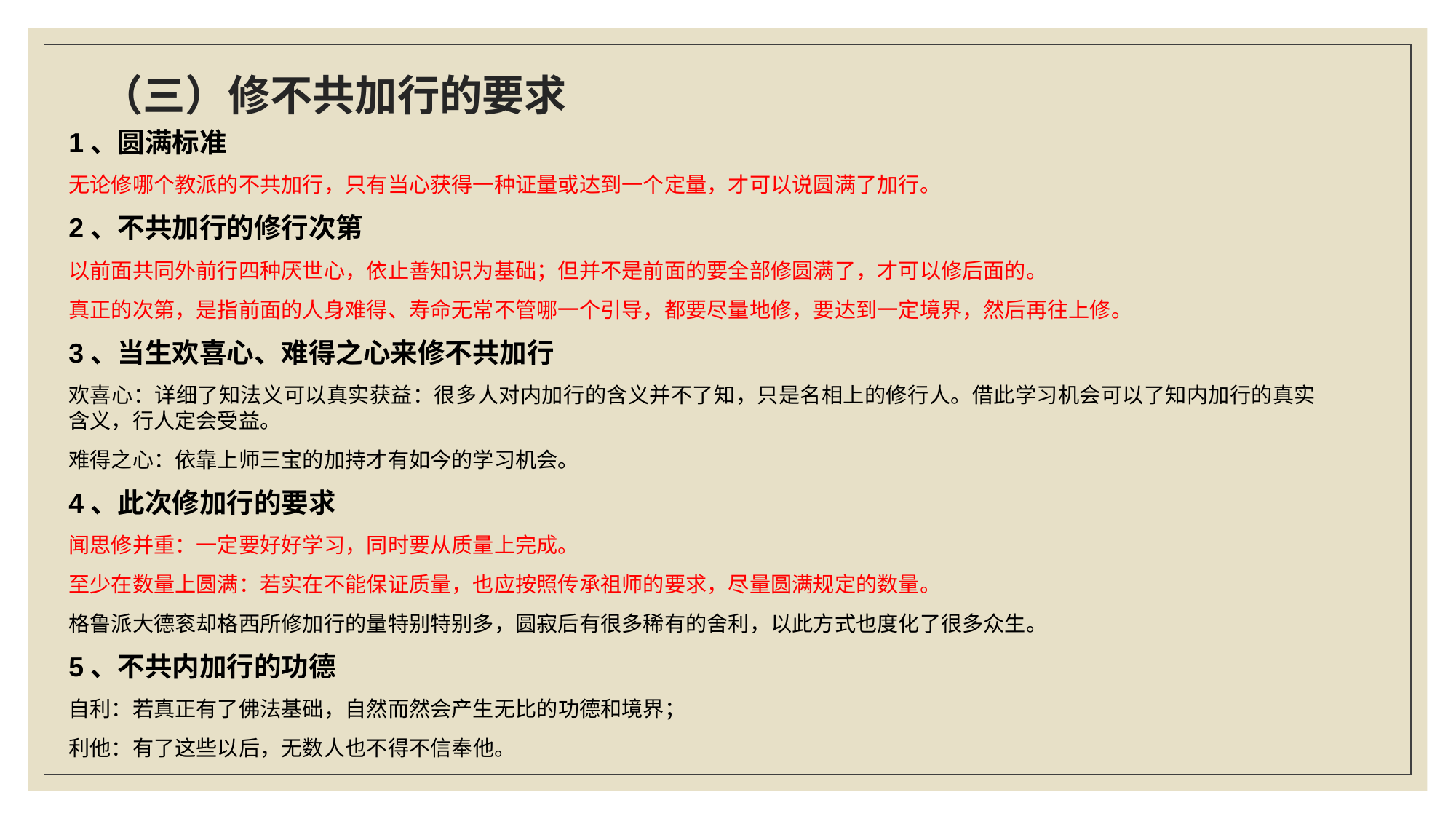

# （三）修不共加行的要求
1、圆满标准
无论修哪个教派的不共加行，只有当心获得一种证量或达到一个定量，才可以说圆满了加行。
2、不共加行的修行次第
以前面共同外前行四种厌世心，依止善知识为基础；但并不是前面的要全部修圆满了，才可以修后面的。
真正的次第，是指前面的人身难得、寿命无常不管哪一个引导，都要尽量地修，要达到一定境界，然后再往上修。
3、当生欢喜心、难得之心来修不共加行
欢喜心：详细了知法义可以真实获益：很多人对内加行的含义并不了知，只是名相上的修行人。借此学习机会可以了知内加行的真实 含义，行人定会受益。
难得之心：依靠上师三宝的加持才有如今的学习机会。
4、此次修加行的要求
闻思修并重：一定要好好学习，同时要从质量上完成。
至少在数量上圆满：若实在不能保证质量，也应按照传承祖师的要求，尽量圆满规定的数量。
格鲁派大德衮却格西所修加行的量特别特别多，圆寂后有很多稀有的舍利，以此方式也度化了很多众生。
5、不共内加行的功德
自利：若真正有了佛法基础，自然而然会产生无比的功德和境界；
利他：有了这些以后，无数人也不得不信奉他。